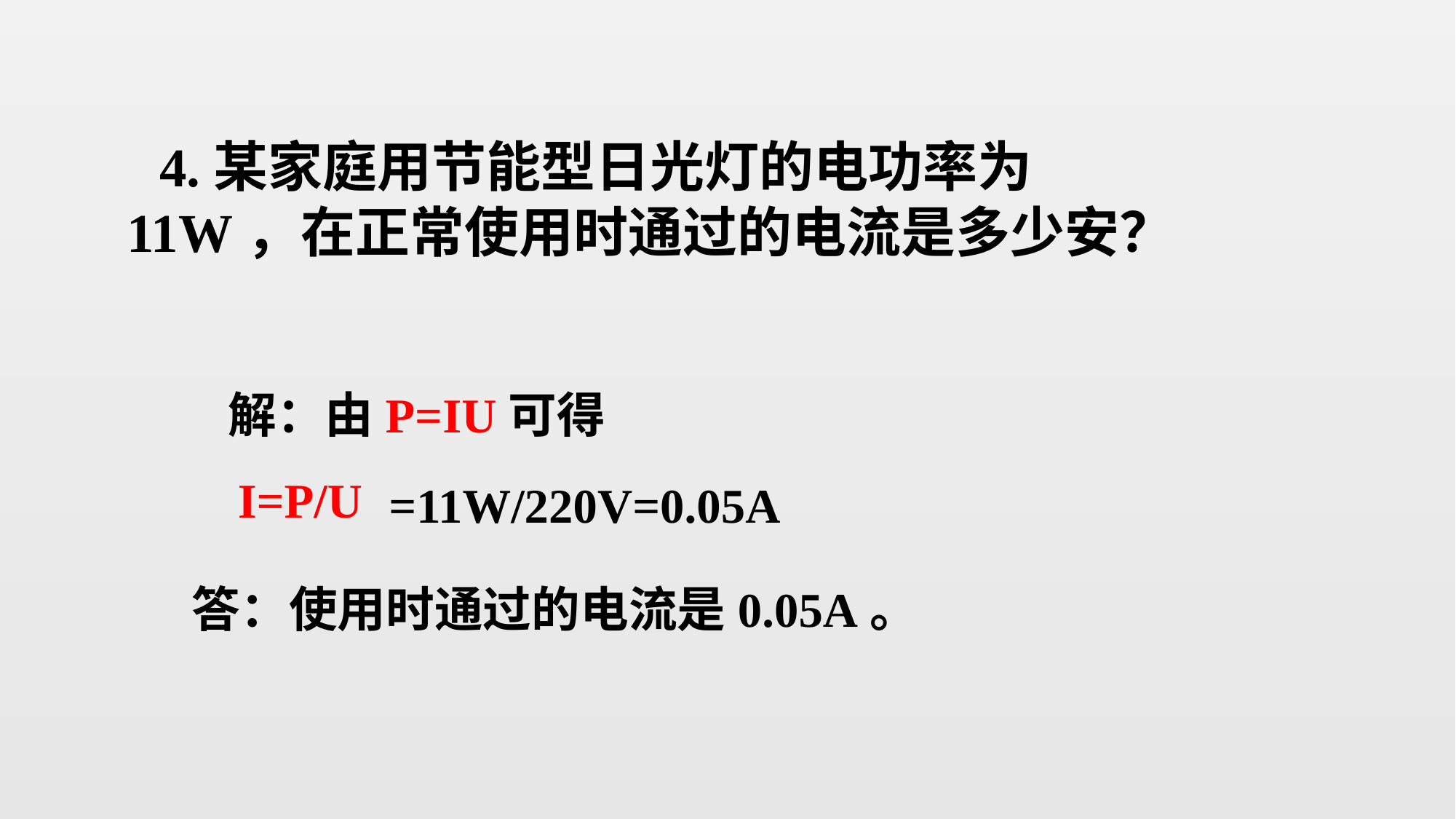

4.某家庭用节能型日光灯的电功率为11W，在正常使用时通过的电流是多少安？
解：由P=IU可得
I=P/U
=11W/220V=0.05A
答：使用时通过的电流是0.05A。